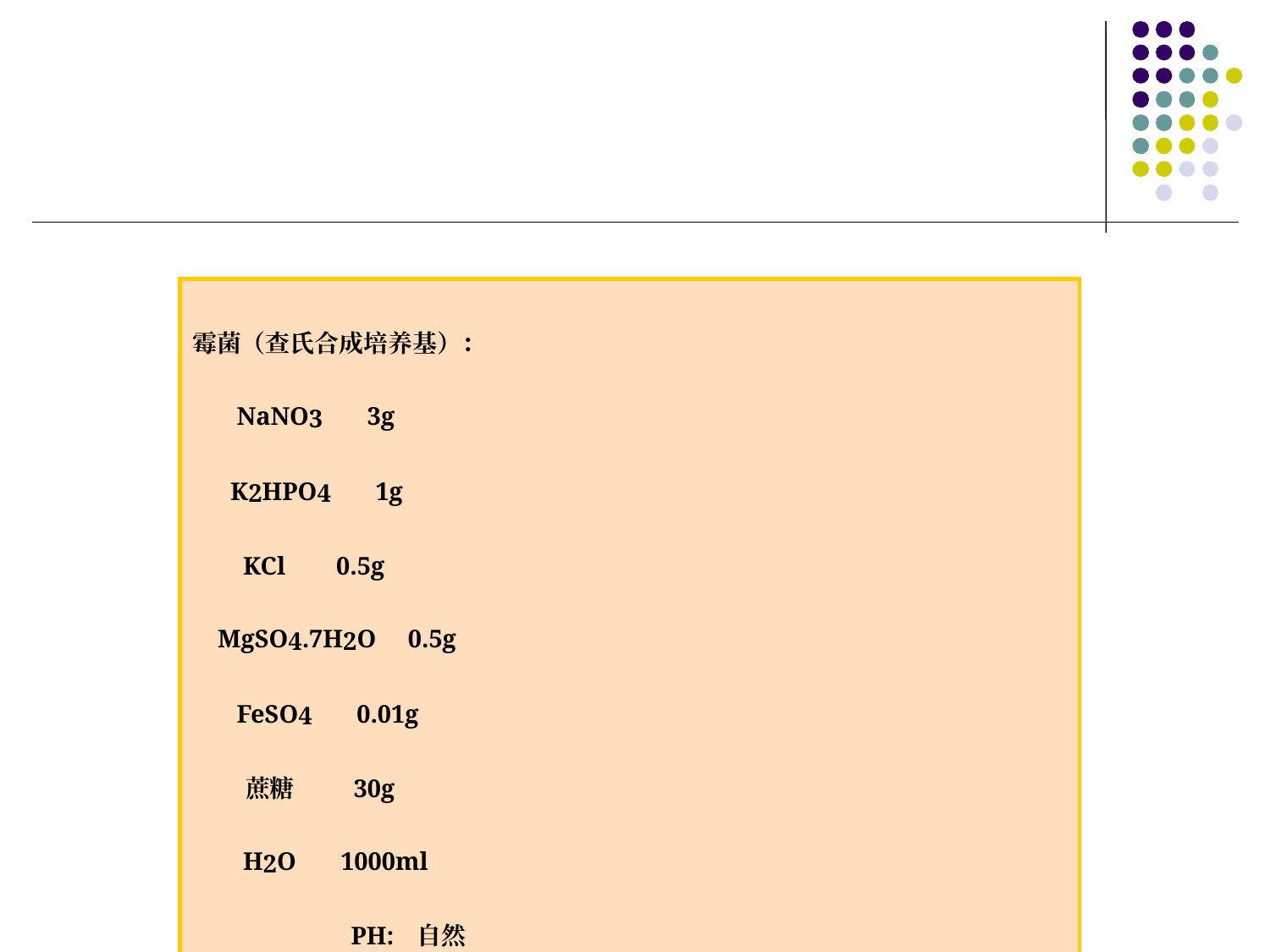

霉菌（查氏合成培养基）：
       NaNO3       3g
      K2HPO4       1g
        KCl        0.5g
    MgSO4.7H2O     0.5g
       FeSO4       0.01g
       蔗糖        30g
        H2O       1000ml
                         PH:  自然